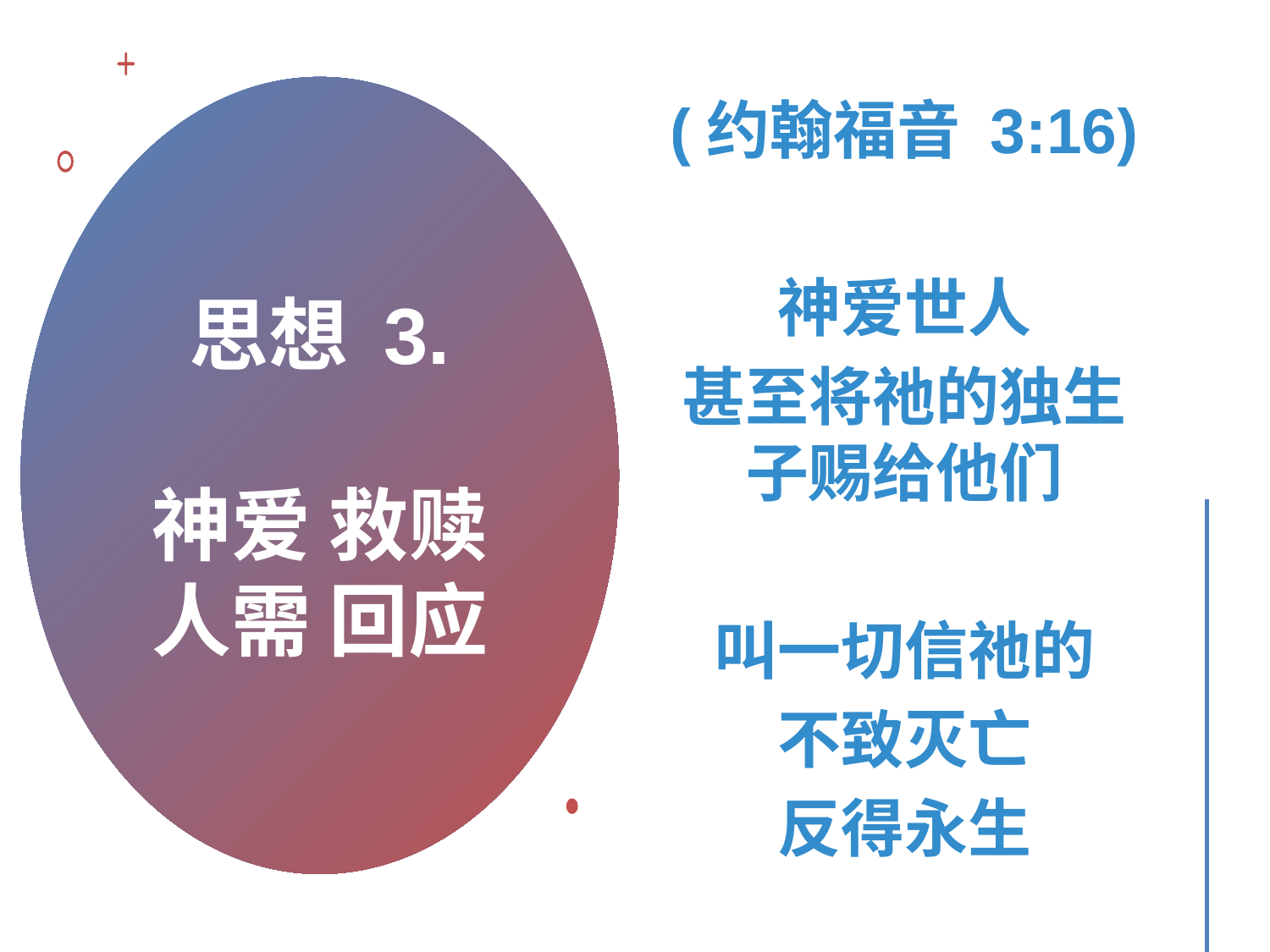

(约翰福音 3:16)

神爱世人
甚至将祂的独生子赐给他们

叫一切信祂的
不致灭亡
反得永生

# 思想 3. 神爱 救赎 人需 回应